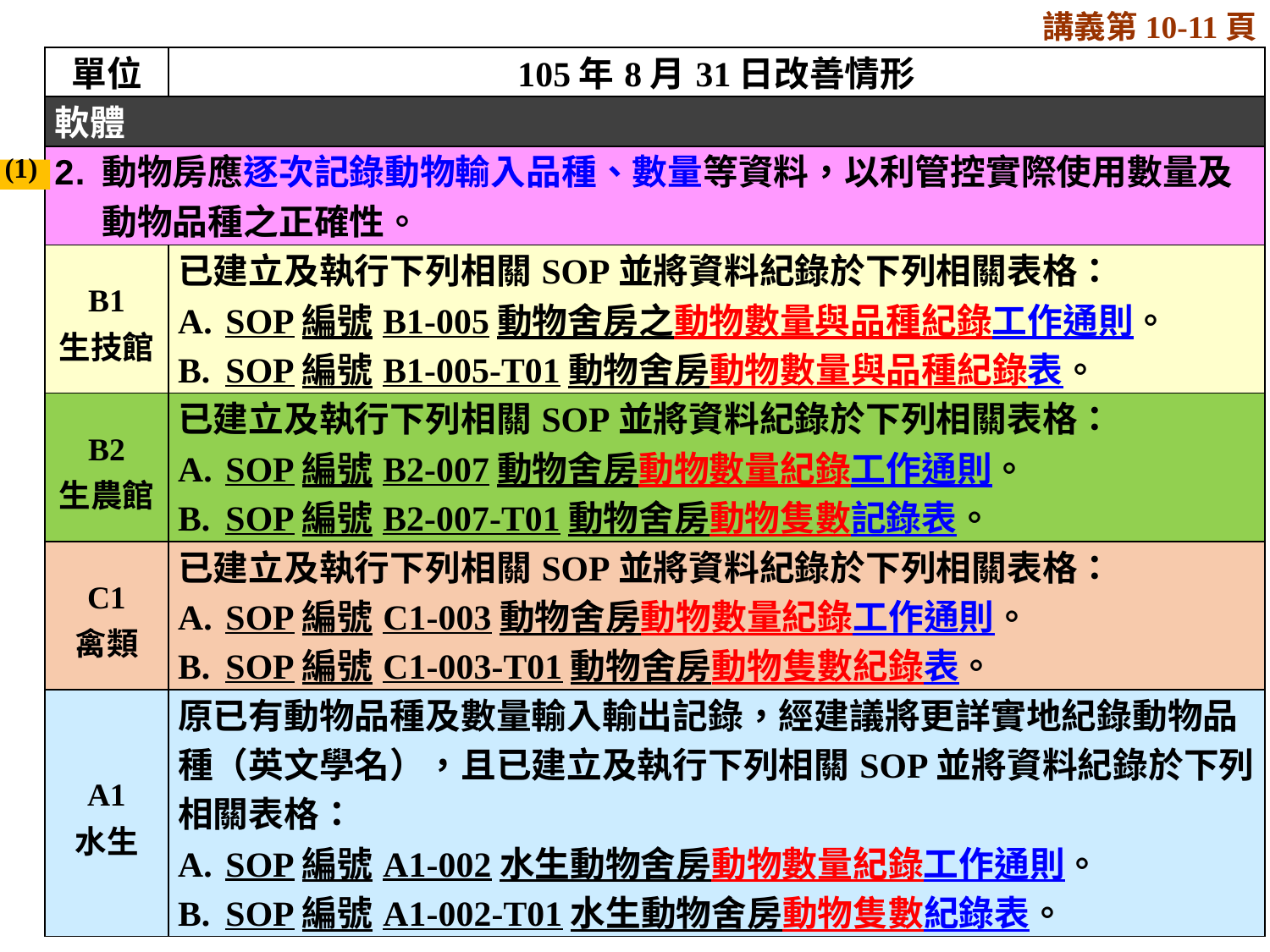

講義第10-11頁
| 單位 | 105年8月31日改善情形 |
| --- | --- |
| 軟體 |  |
| 動物房應逐次記錄動物輸入品種、數量等資料，以利管控實際使用數量及動物品種之正確性。 |  |
| B1 生技館 | 已建立及執行下列相關SOP並將資料紀錄於下列相關表格： SOP編號B1-005動物舍房之動物數量與品種紀錄工作通則。 SOP編號B1-005-T01動物舍房動物數量與品種紀錄表。 |
| B2 生農館 | 已建立及執行下列相關SOP並將資料紀錄於下列相關表格： SOP編號B2-007動物舍房動物數量紀錄工作通則。 SOP編號B2-007-T01動物舍房動物隻數記錄表。 |
| C1 禽類 | 已建立及執行下列相關SOP並將資料紀錄於下列相關表格： SOP編號C1-003動物舍房動物數量紀錄工作通則。 SOP編號C1-003-T01動物舍房動物隻數紀錄表。 |
| A1 水生 | 原已有動物品種及數量輸入輸出記錄，經建議將更詳實地紀錄動物品種（英文學名），且已建立及執行下列相關SOP並將資料紀錄於下列相關表格： SOP編號A1-002水生動物舍房動物數量紀錄工作通則。 SOP編號A1-002-T01水生動物舍房動物隻數紀錄表。 |
(1)